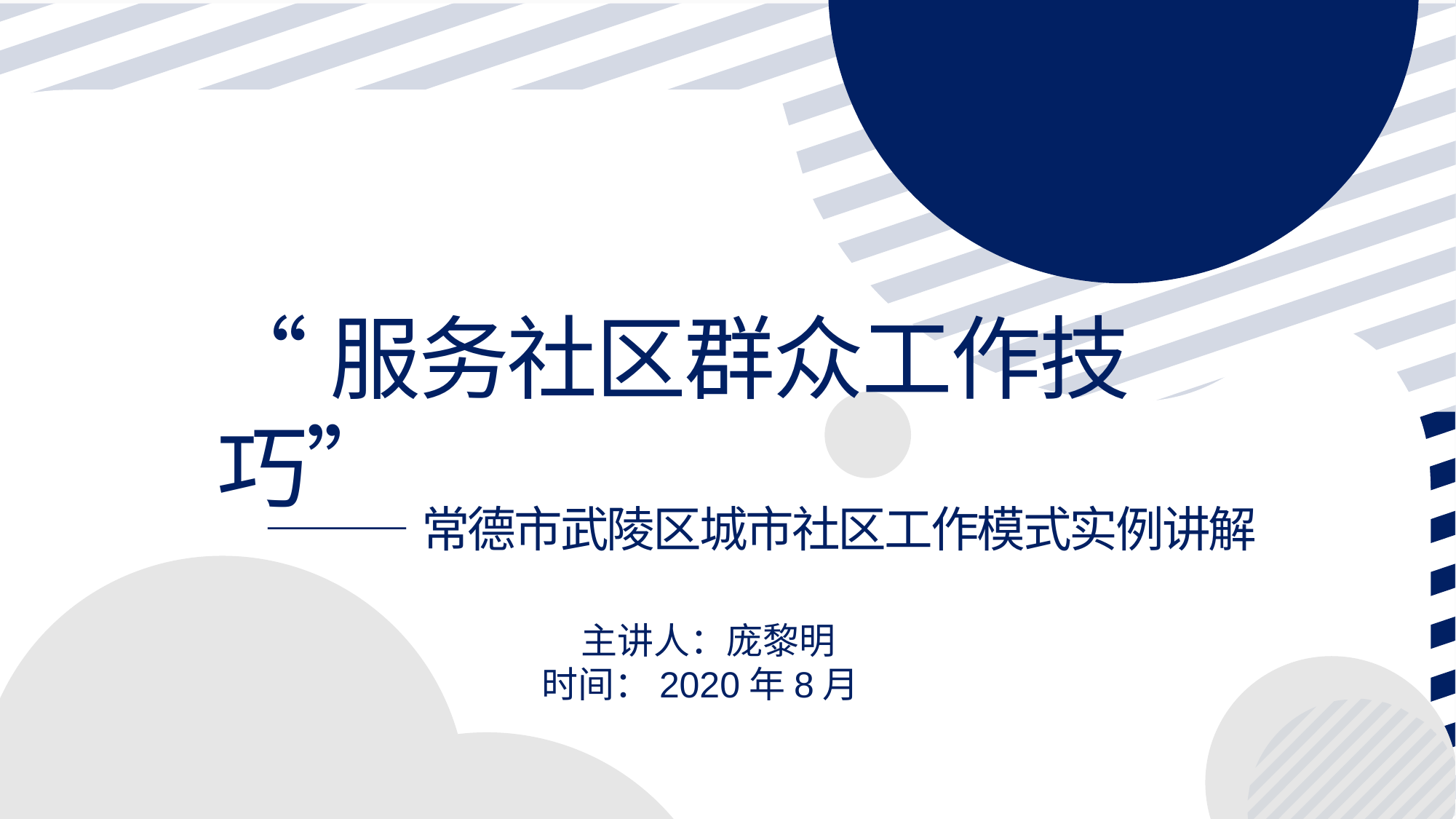

“服务社区群众工作技巧”

———常德市武陵区城市社区工作模式实例讲解

主讲人：庞黎明
时间：2020年8月